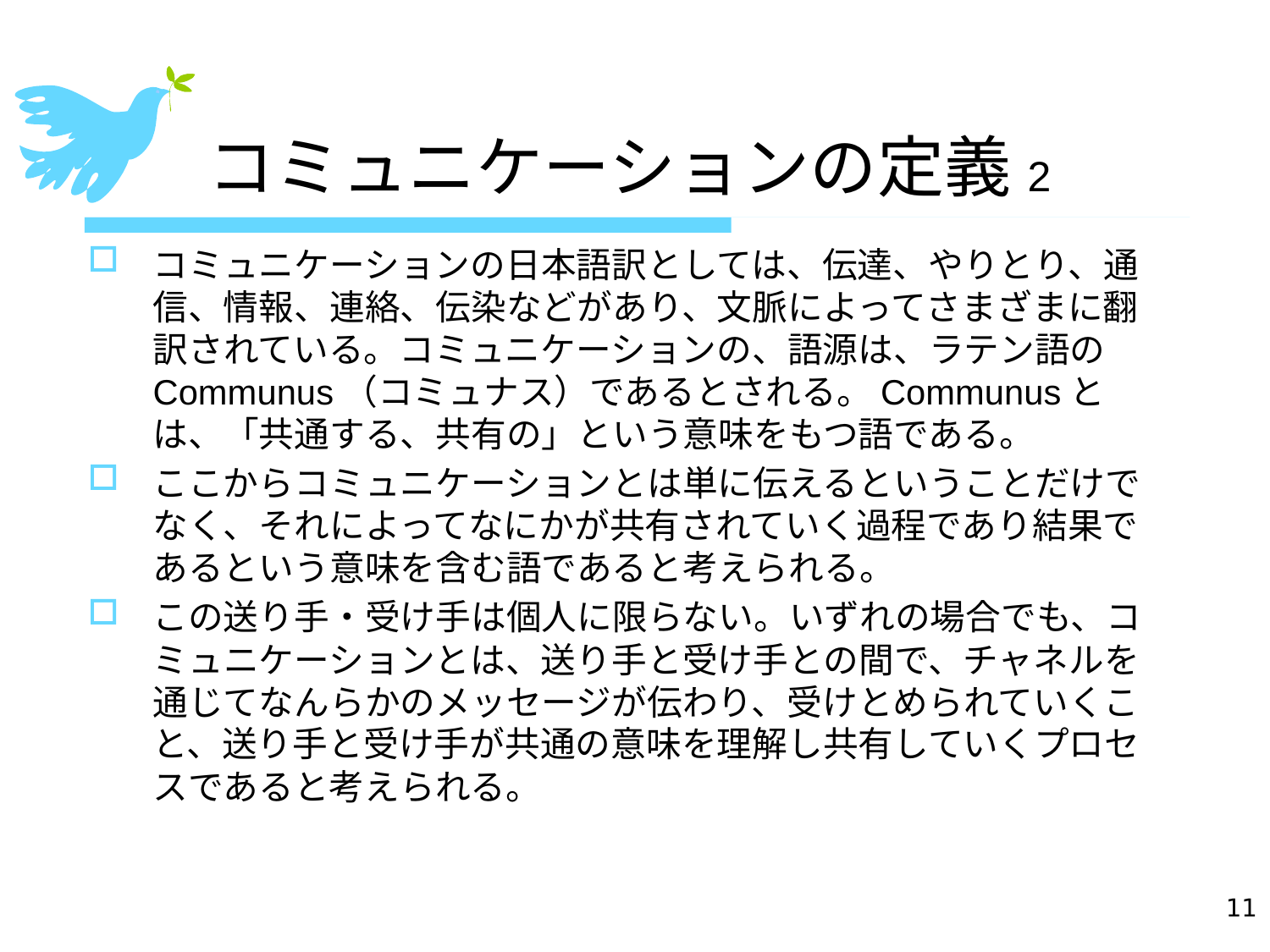

# コミュニケーションの定義2
コミュニケーションの日本語訳としては、伝達、やりとり、通信、情報、連絡、伝染などがあり、文脈によってさまざまに翻訳されている。コミュニケーションの、語源は、ラテン語のCommunus（コミュナス）であるとされる。Communusとは、「共通する、共有の」という意味をもつ語である。
ここからコミュニケーションとは単に伝えるということだけでなく、それによってなにかが共有されていく過程であり結果であるという意味を含む語であると考えられる。
この送り手・受け手は個人に限らない。いずれの場合でも、コミュニケーションとは、送り手と受け手との間で、チャネルを通じてなんらかのメッセージが伝わり、受けとめられていくこと、送り手と受け手が共通の意味を理解し共有していくプロセスであると考えられる。

11